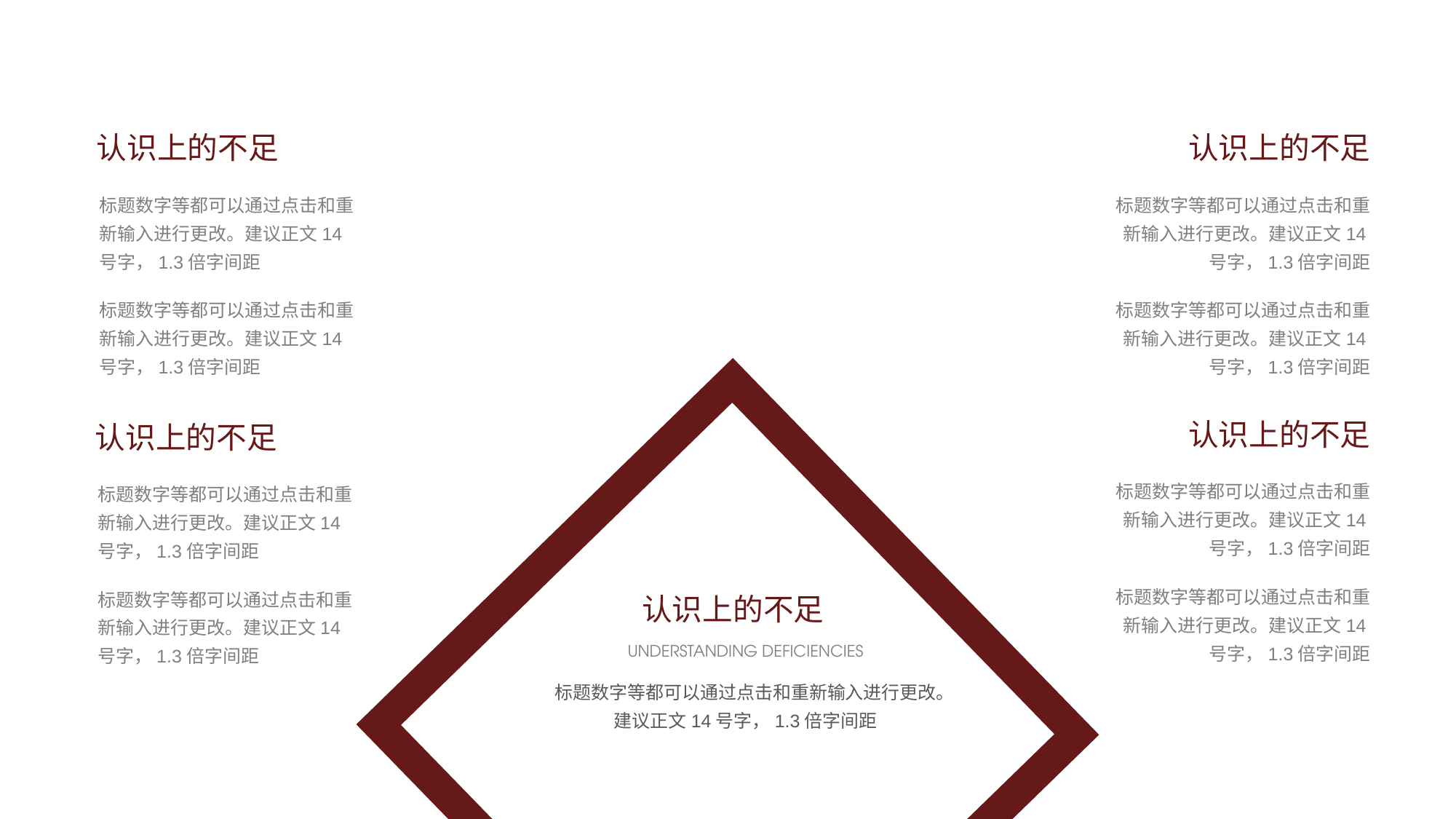

认识上的不足
认识上的不足
标题数字等都可以通过点击和重新输入进行更改。建议正文14号字，1.3倍字间距
标题数字等都可以通过点击和重新输入进行更改。建议正文14号字，1.3倍字间距
标题数字等都可以通过点击和重新输入进行更改。建议正文14号字，1.3倍字间距
标题数字等都可以通过点击和重新输入进行更改。建议正文14号字，1.3倍字间距
认识上的不足
认识上的不足

标题数字等都可以通过点击和重新输入进行更改。建议正文14号字，1.3倍字间距
标题数字等都可以通过点击和重新输入进行更改。建议正文14号字，1.3倍字间距
标题数字等都可以通过点击和重新输入进行更改。建议正文14号字，1.3倍字间距
标题数字等都可以通过点击和重新输入进行更改。建议正文14号字，1.3倍字间距
认识上的不足
UNDERSTANDING DEFICIENCIES
标题数字等都可以通过点击和重新输入进行更改。建议正文14号字，1.3倍字间距